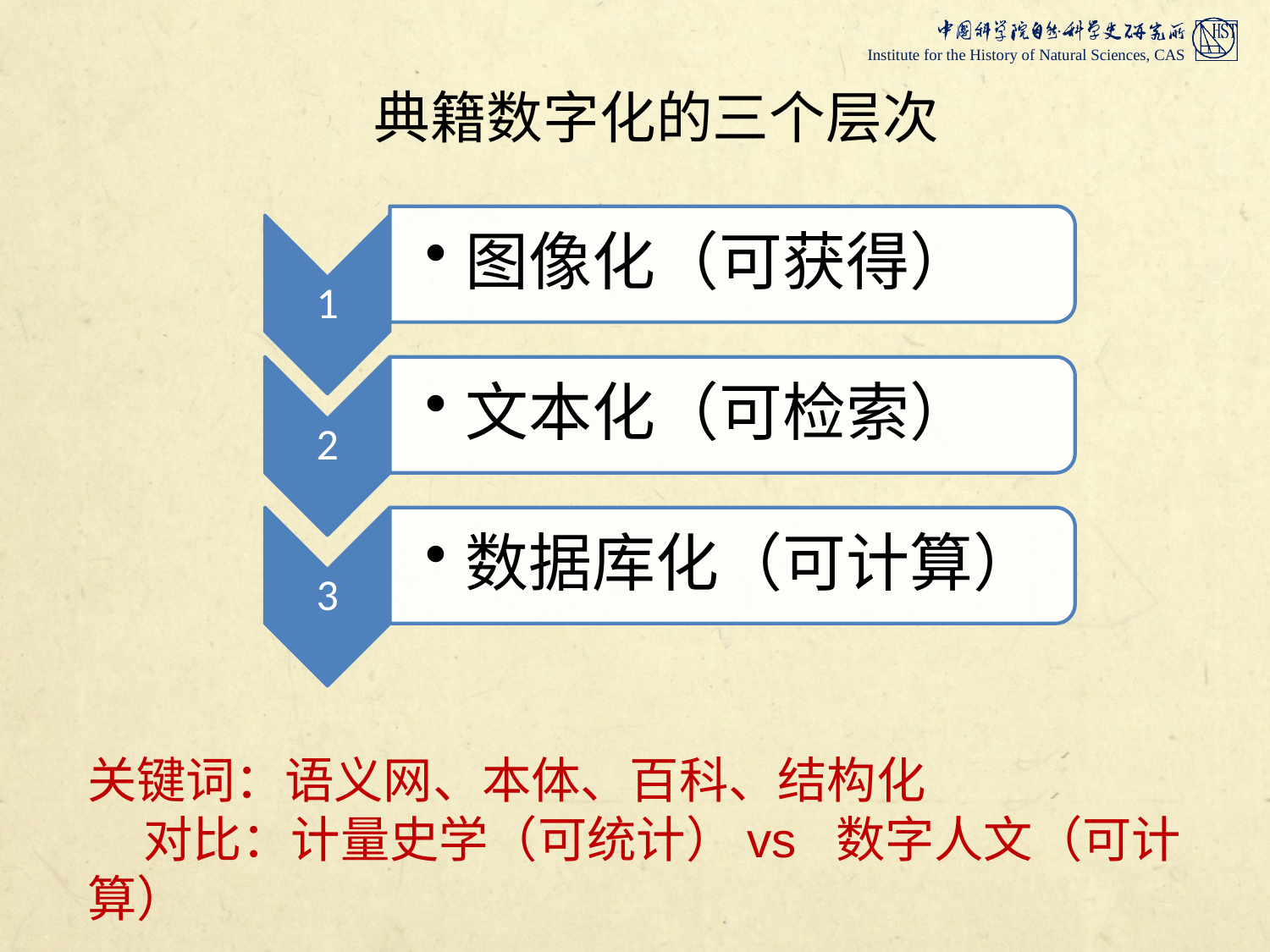

# 典籍数字化的三个层次
1
图像化（可获得）
2
文本化（可检索）
3
数据库化（可计算）
关键词：语义网、本体、百科、结构化
    对比：计量史学（可统计）vs  数字人文（可计算）